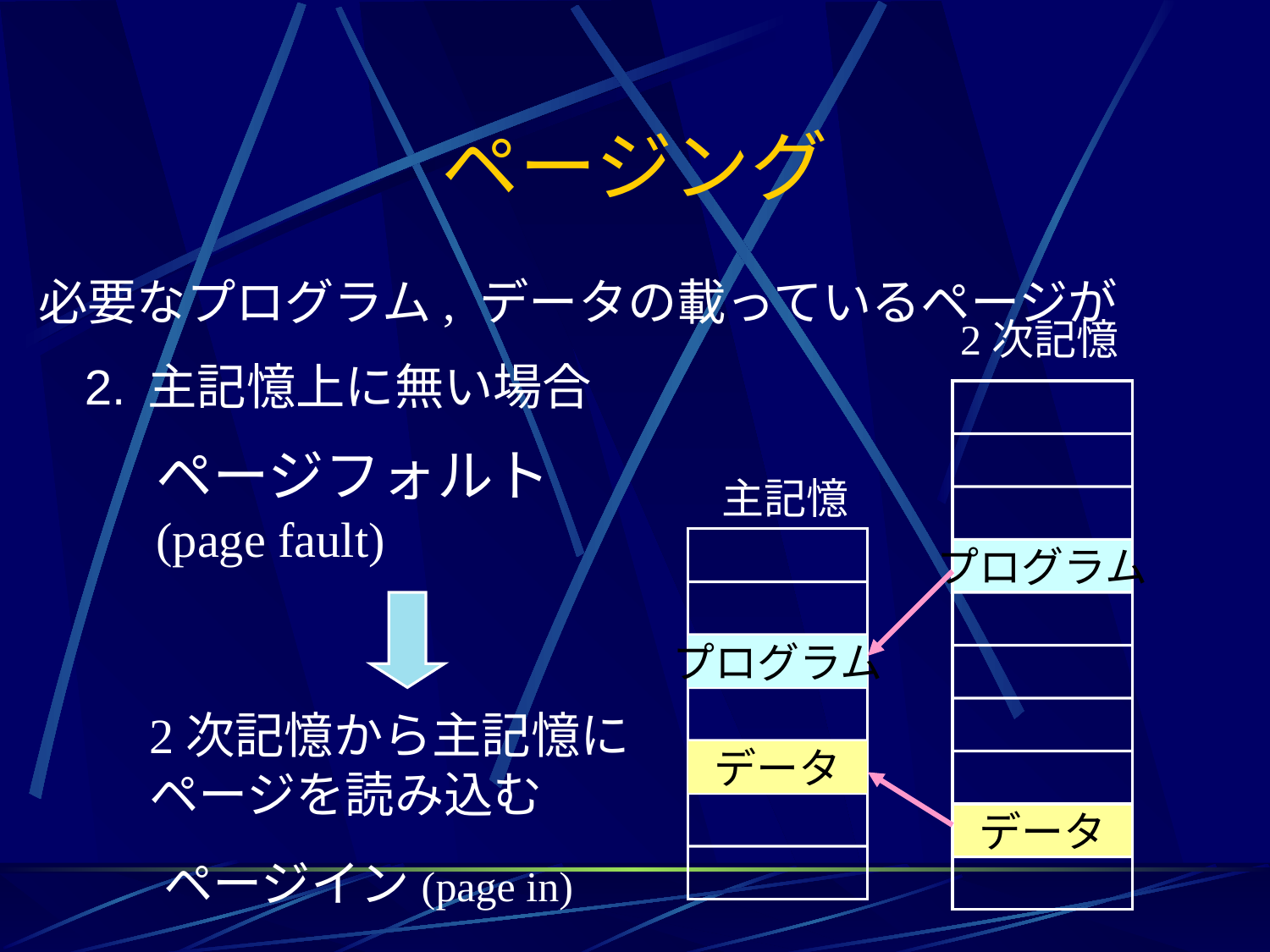

# ページング
必要なプログラム, データの載っているページが
2次記憶
主記憶上に無い場合

ページフォルト
(page fault)

主記憶

プログラム
データ

プログラム

2次記憶から主記憶に
ページを読み込む

データ

ページイン(page in)